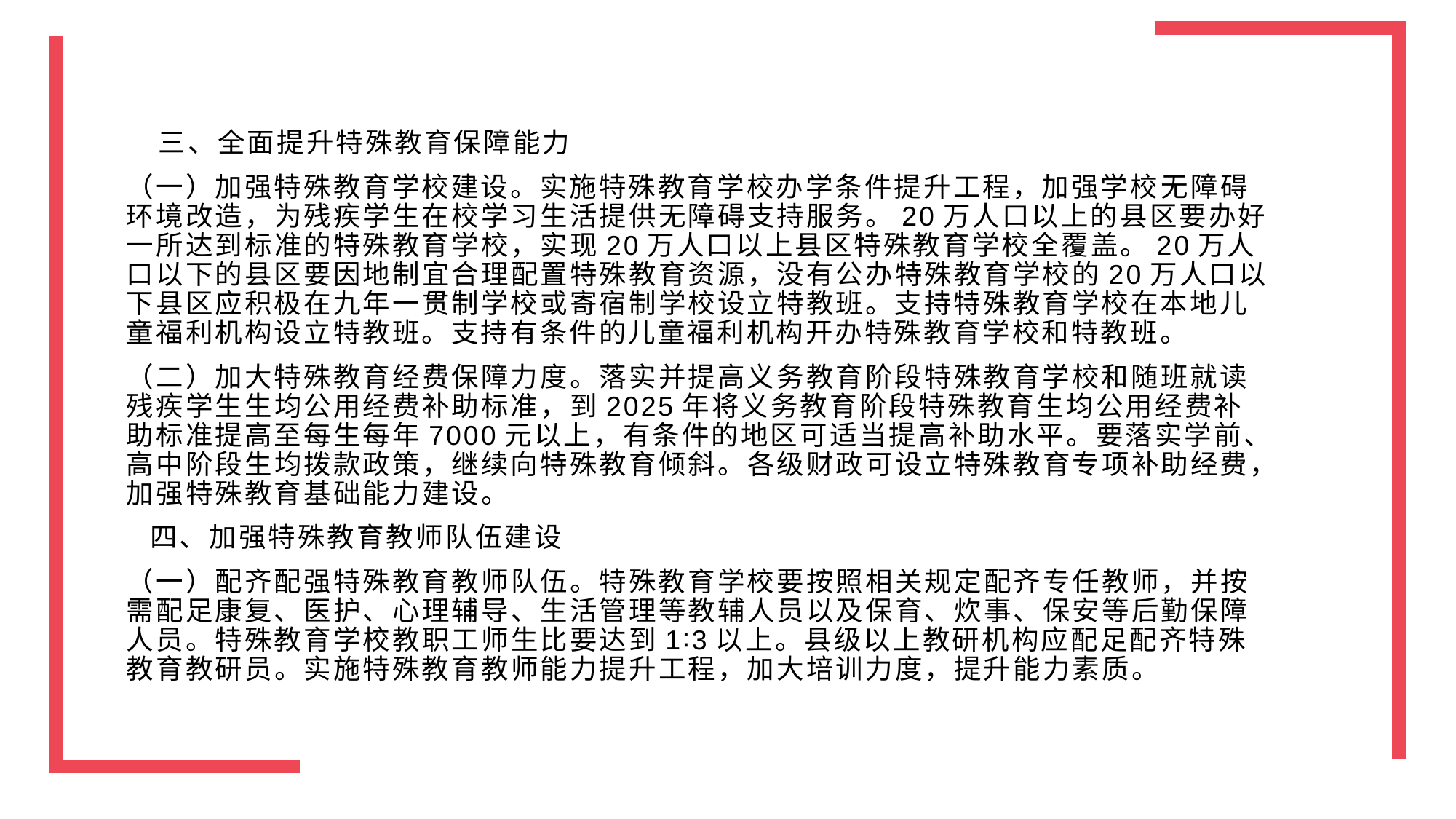

三、全面提升特殊教育保障能力
（一）加强特殊教育学校建设。实施特殊教育学校办学条件提升工程，加强学校无障碍环境改造，为残疾学生在校学习生活提供无障碍支持服务。20万人口以上的县区要办好一所达到标准的特殊教育学校，实现20万人口以上县区特殊教育学校全覆盖。20万人口以下的县区要因地制宜合理配置特殊教育资源，没有公办特殊教育学校的20万人口以下县区应积极在九年一贯制学校或寄宿制学校设立特教班。支持特殊教育学校在本地儿童福利机构设立特教班。支持有条件的儿童福利机构开办特殊教育学校和特教班。
（二）加大特殊教育经费保障力度。落实并提高义务教育阶段特殊教育学校和随班就读残疾学生生均公用经费补助标准，到2025年将义务教育阶段特殊教育生均公用经费补助标准提高至每生每年7000元以上，有条件的地区可适当提高补助水平。要落实学前、高中阶段生均拨款政策，继续向特殊教育倾斜。各级财政可设立特殊教育专项补助经费，加强特殊教育基础能力建设。
  四、加强特殊教育教师队伍建设
（一）配齐配强特殊教育教师队伍。特殊教育学校要按照相关规定配齐专任教师，并按需配足康复、医护、心理辅导、生活管理等教辅人员以及保育、炊事、保安等后勤保障人员。特殊教育学校教职工师生比要达到1∶3以上。县级以上教研机构应配足配齐特殊教育教研员。实施特殊教育教师能力提升工程，加大培训力度，提升能力素质。